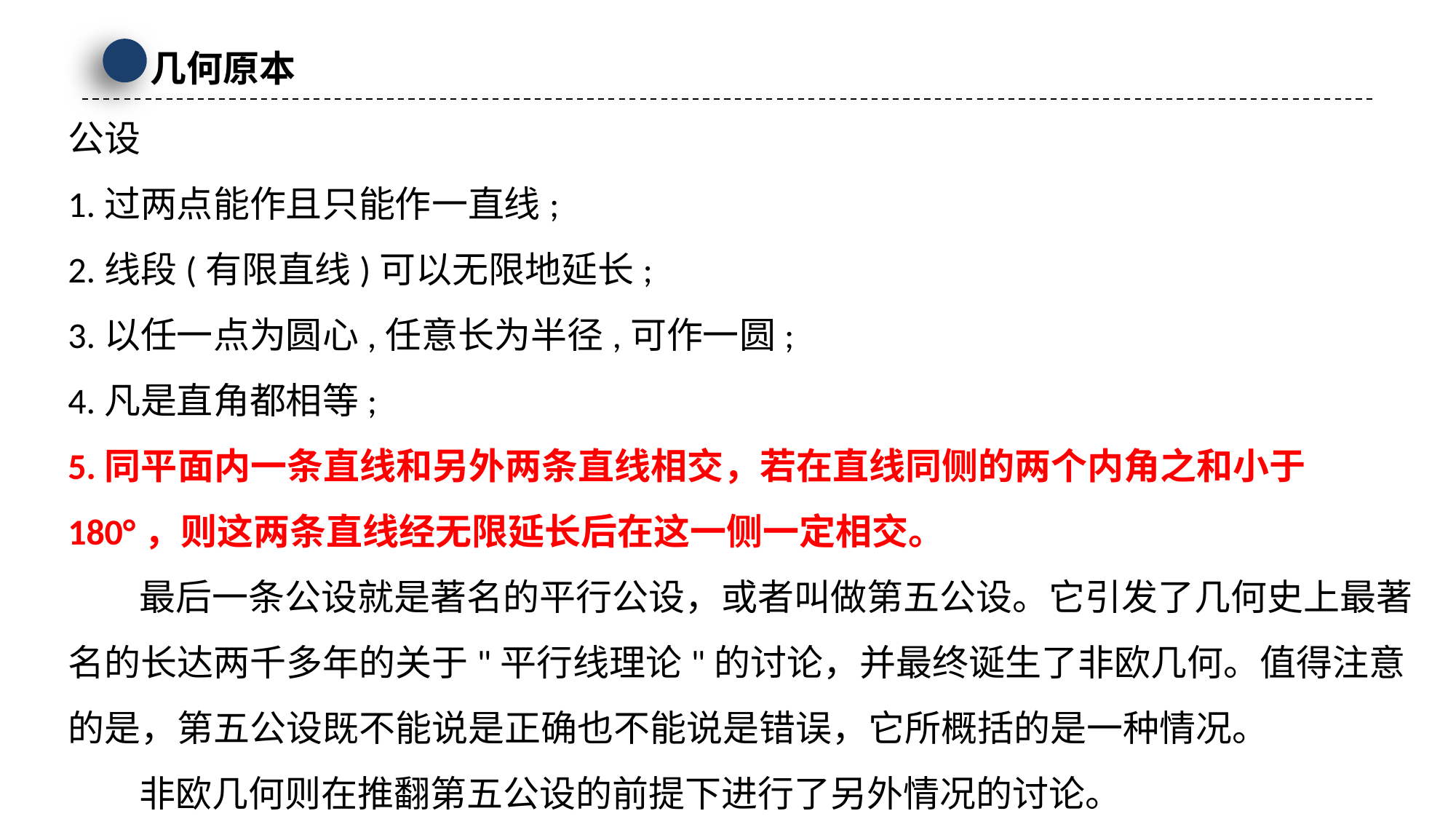

几何原本
公设
1.过两点能作且只能作一直线;
2.线段(有限直线)可以无限地延长;
3.以任一点为圆心,任意长为半径,可作一圆;
4.凡是直角都相等;
5.同平面内一条直线和另外两条直线相交，若在直线同侧的两个内角之和小于180°，则这两条直线经无限延长后在这一侧一定相交。
 最后一条公设就是著名的平行公设，或者叫做第五公设。它引发了几何史上最著名的长达两千多年的关于"平行线理论"的讨论，并最终诞生了非欧几何。值得注意的是，第五公设既不能说是正确也不能说是错误，它所概括的是一种情况。
 非欧几何则在推翻第五公设的前提下进行了另外情况的讨论。